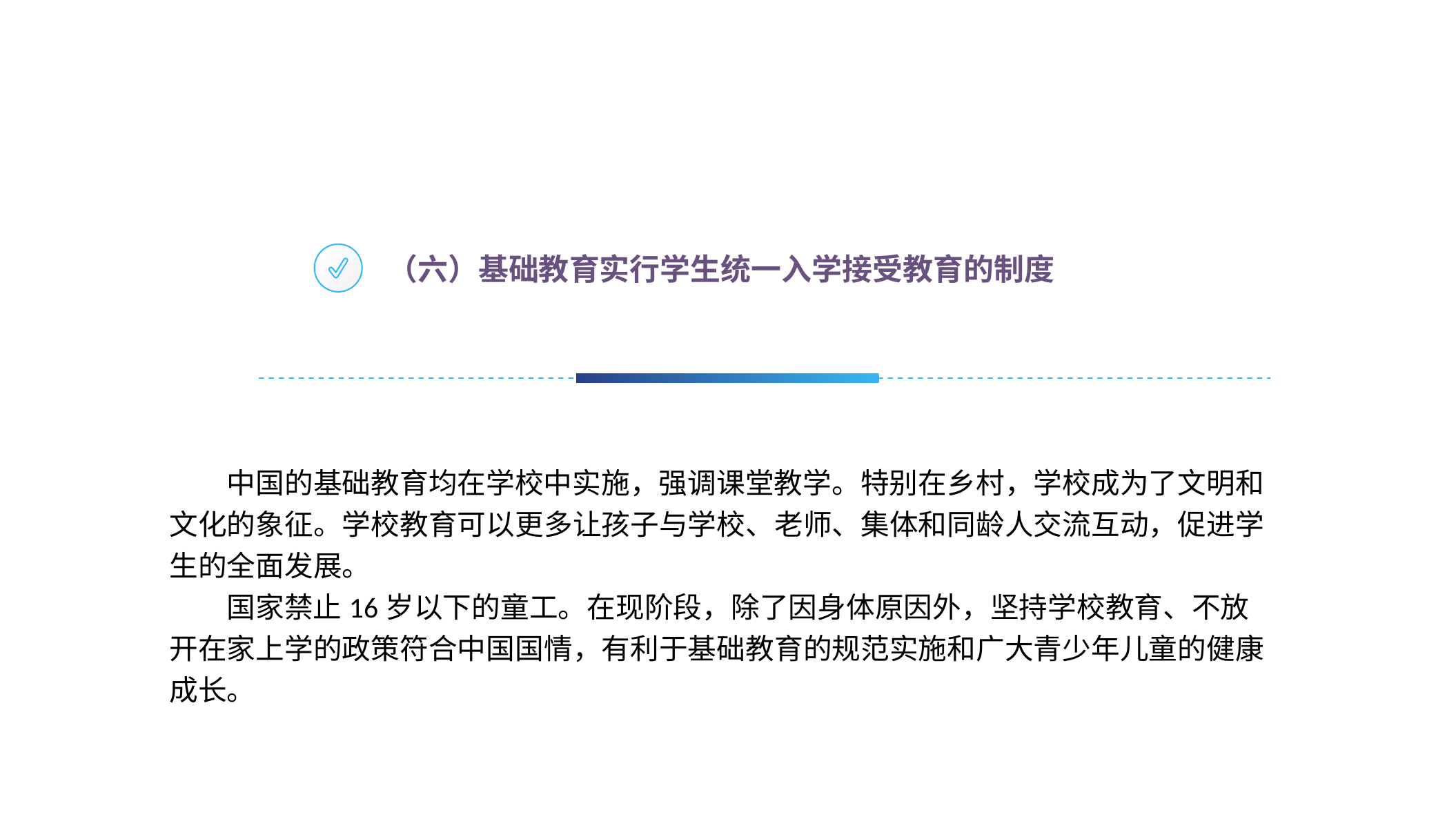

（六）基础教育实行学生统一入学接受教育的制度

中国的基础教育均在学校中实施，强调课堂教学。特别在乡村，学校成为了文明和文化的象征。学校教育可以更多让孩子与学校、老师、集体和同龄人交流互动，促进学生的全面发展。
国家禁止16岁以下的童工。在现阶段，除了因身体原因外，坚持学校教育、不放开在家上学的政策符合中国国情，有利于基础教育的规范实施和广大青少年儿童的健康成长。